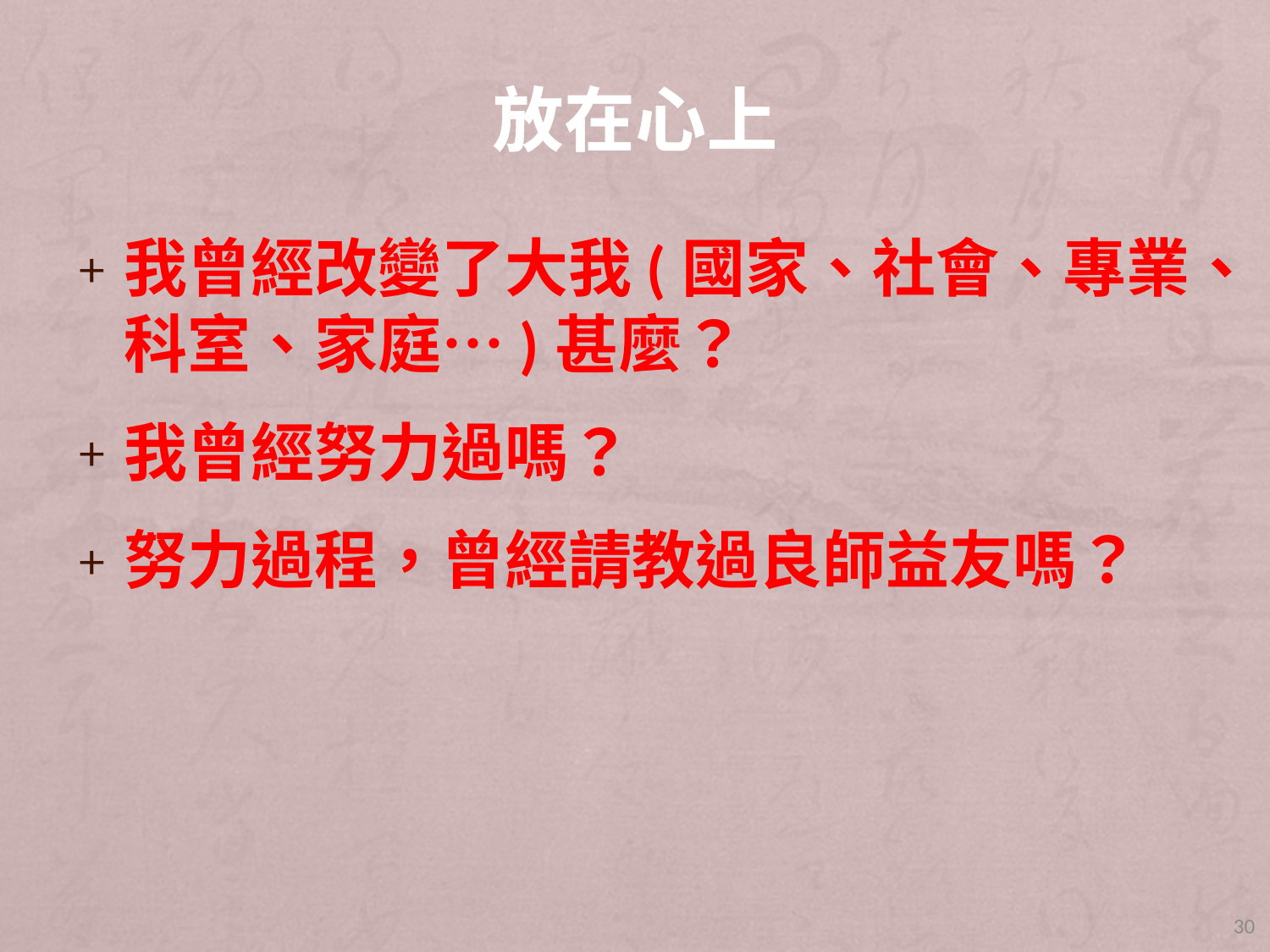

# 放在心上
我曾經改變了大我(國家、社會、專業、科室、家庭…)甚麼？
我曾經努力過嗎？
努力過程，曾經請教過良師益友嗎？
30